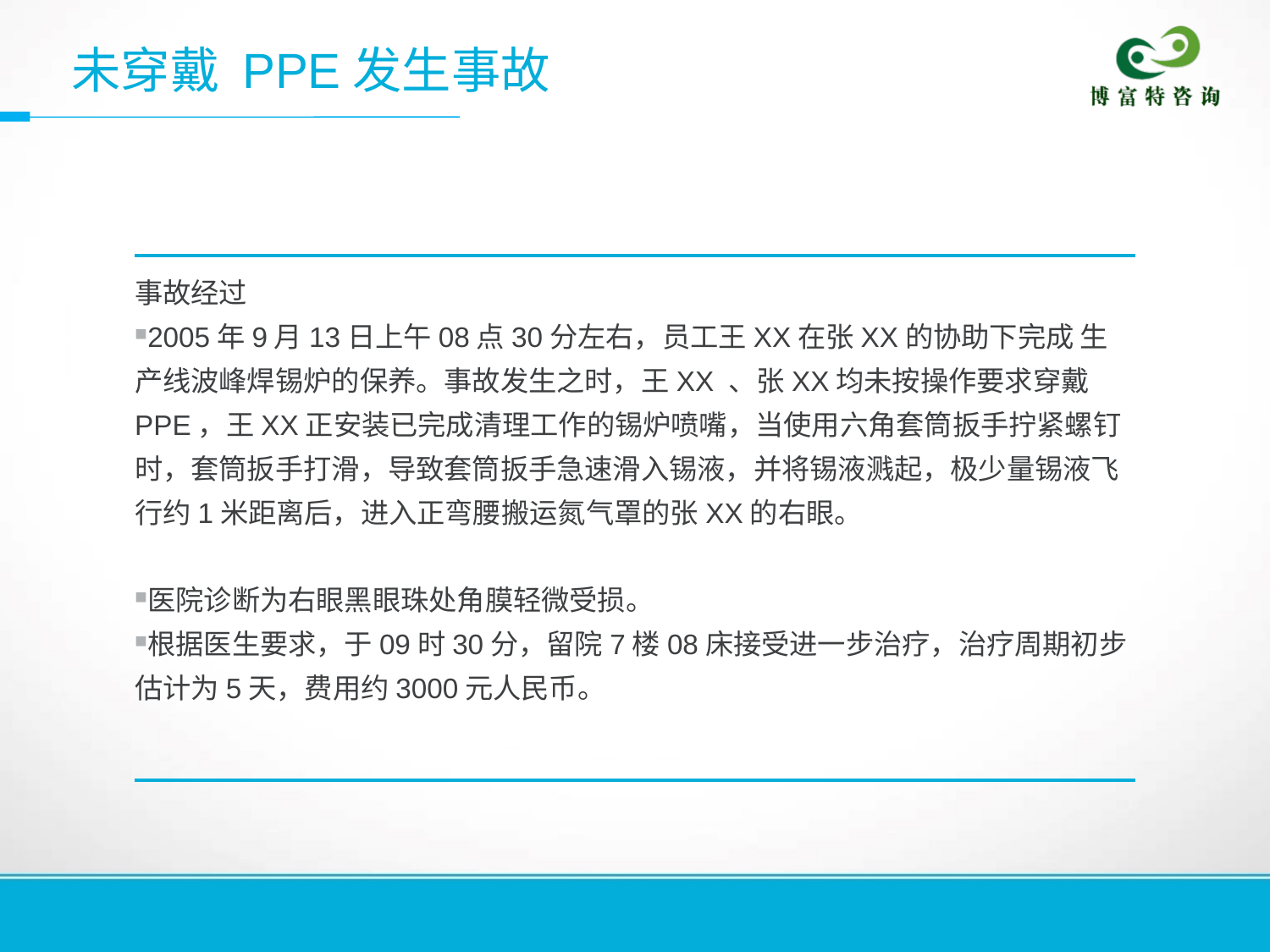

未穿戴 PPE发生事故
事故经过
2005年9月13日上午08点30分左右，员工王XX在张XX的协助下完成 生产线波峰焊锡炉的保养。事故发生之时，王XX 、张XX均未按操作要求穿戴 PPE，王XX正安装已完成清理工作的锡炉喷嘴，当使用六角套筒扳手拧紧螺钉时，套筒扳手打滑，导致套筒扳手急速滑入锡液，并将锡液溅起，极少量锡液飞行约1米距离后，进入正弯腰搬运氮气罩的张XX的右眼。

医院诊断为右眼黑眼珠处角膜轻微受损。
根据医生要求，于09时30分，留院7楼08床接受进一步治疗，治疗周期初步估计为5天，费用约3000元人民币。